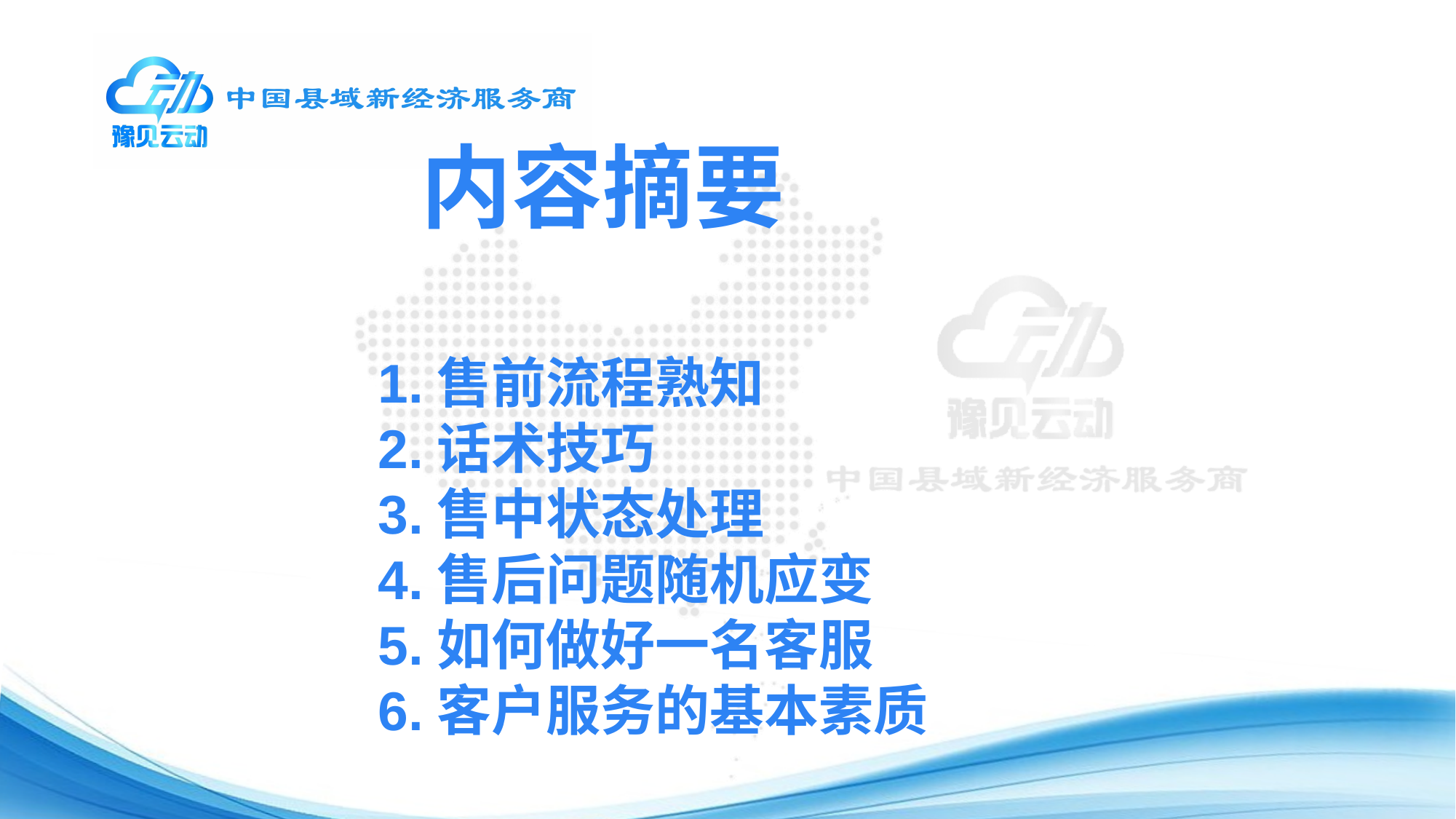

内容摘要

1.售前流程熟知
2.话术技巧
3.售中状态处理
4.售后问题随机应变
5.如何做好一名客服
6.客户服务的基本素质